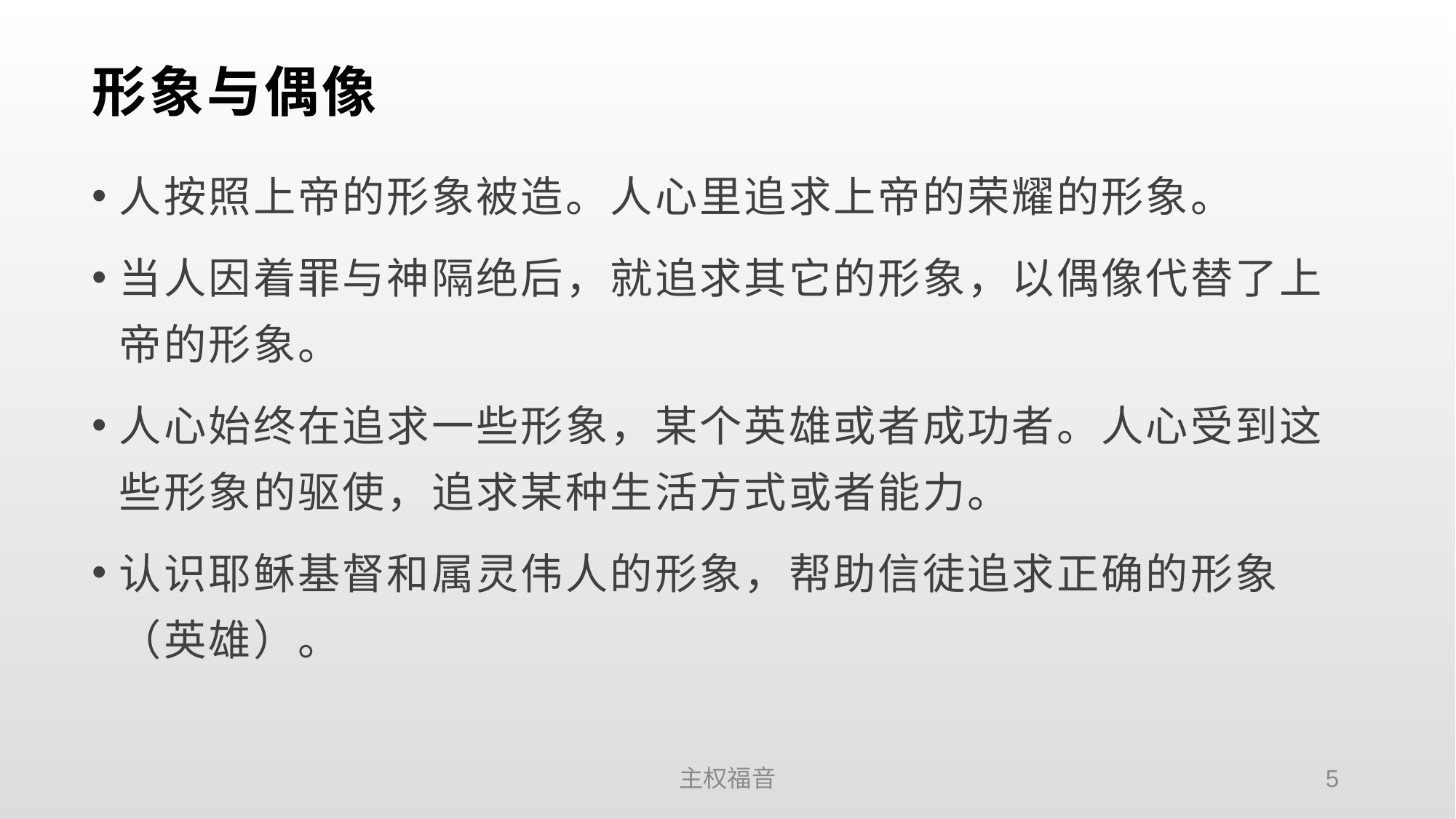

# 形象与偶像
人按照上帝的形象被造。人心里追求上帝的荣耀的形象。
当人因着罪与神隔绝后，就追求其它的形象，以偶像代替了上帝的形象。
人心始终在追求一些形象，某个英雄或者成功者。人心受到这些形象的驱使，追求某种生活方式或者能力。
认识耶稣基督和属灵伟人的形象，帮助信徒追求正确的形象（英雄）。
主权福音
5